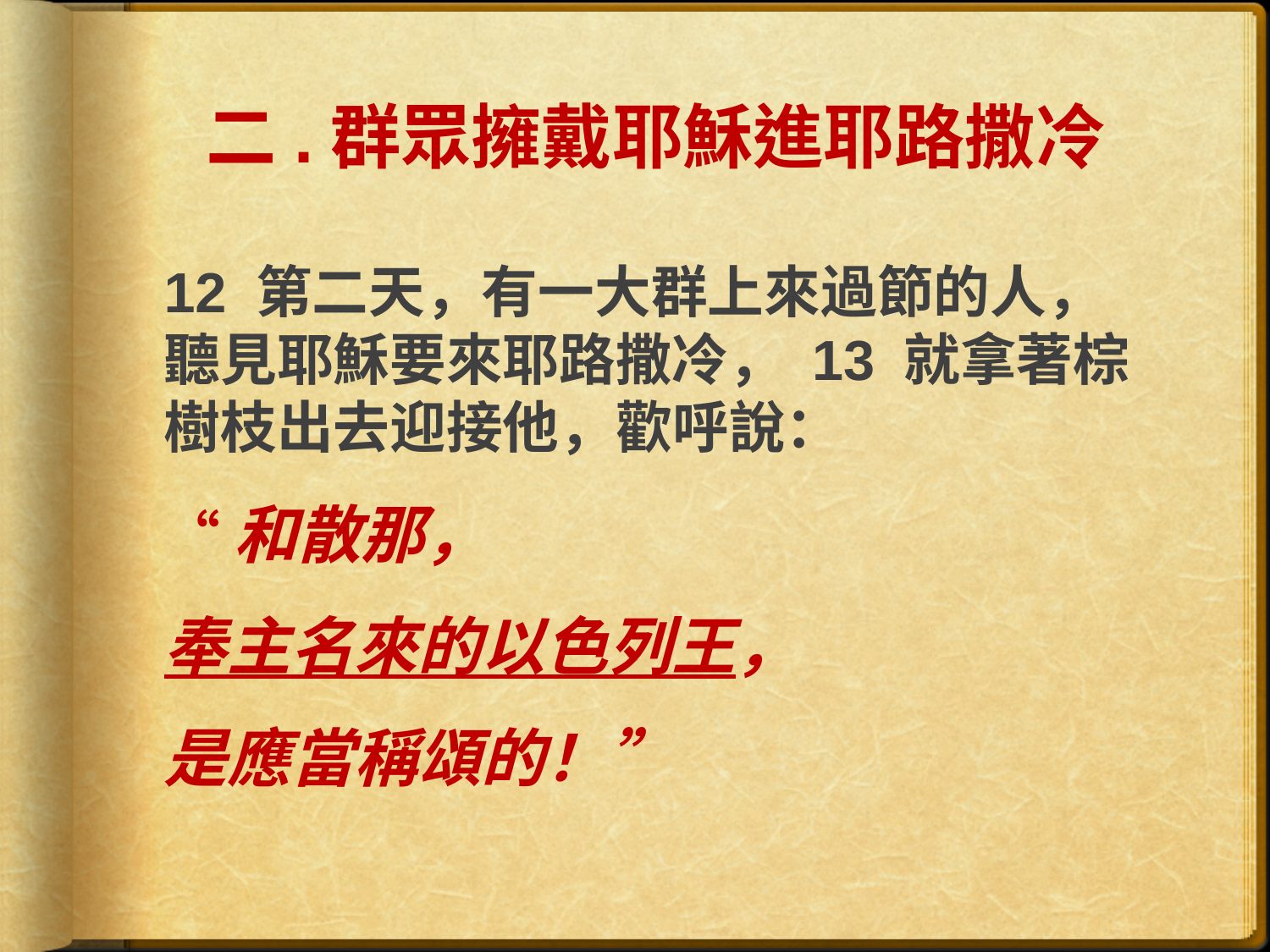

# 二.群眾擁戴耶穌進耶路撒冷
12 第二天，有一大群上來過節的人，聽見耶穌要來耶路撒冷， 13 就拿著棕樹枝出去迎接他，歡呼說：
“和散那，
奉主名來的以色列王，
是應當稱頌的！”